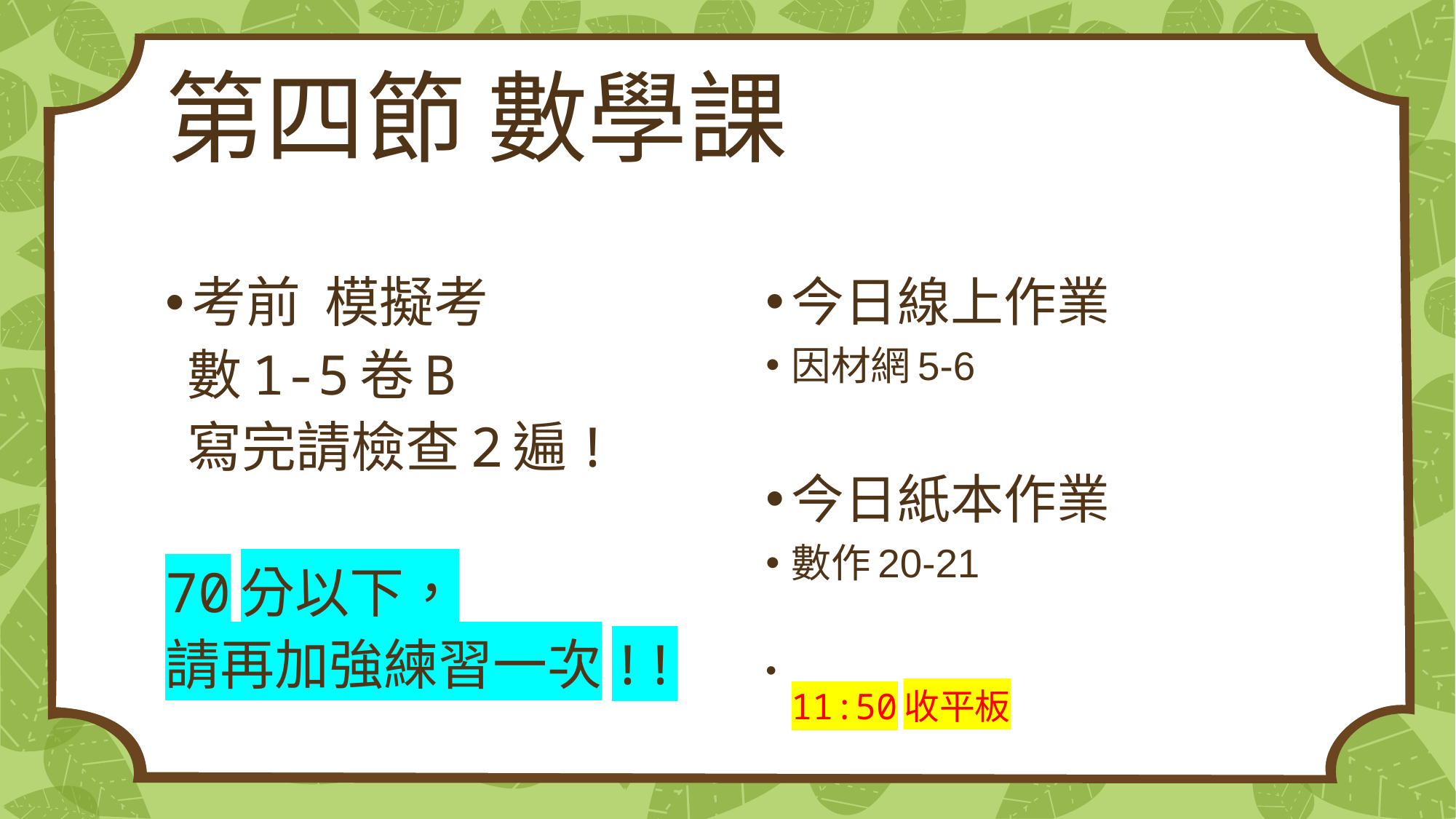

# 第四節 數學課
考前  模擬考
 數1-5卷B
 寫完請檢查2遍!

70分以下，
請再加強練習一次!!
今日線上作業
因材網5-6

今日紙本作業
數作20-21

11:50收平板